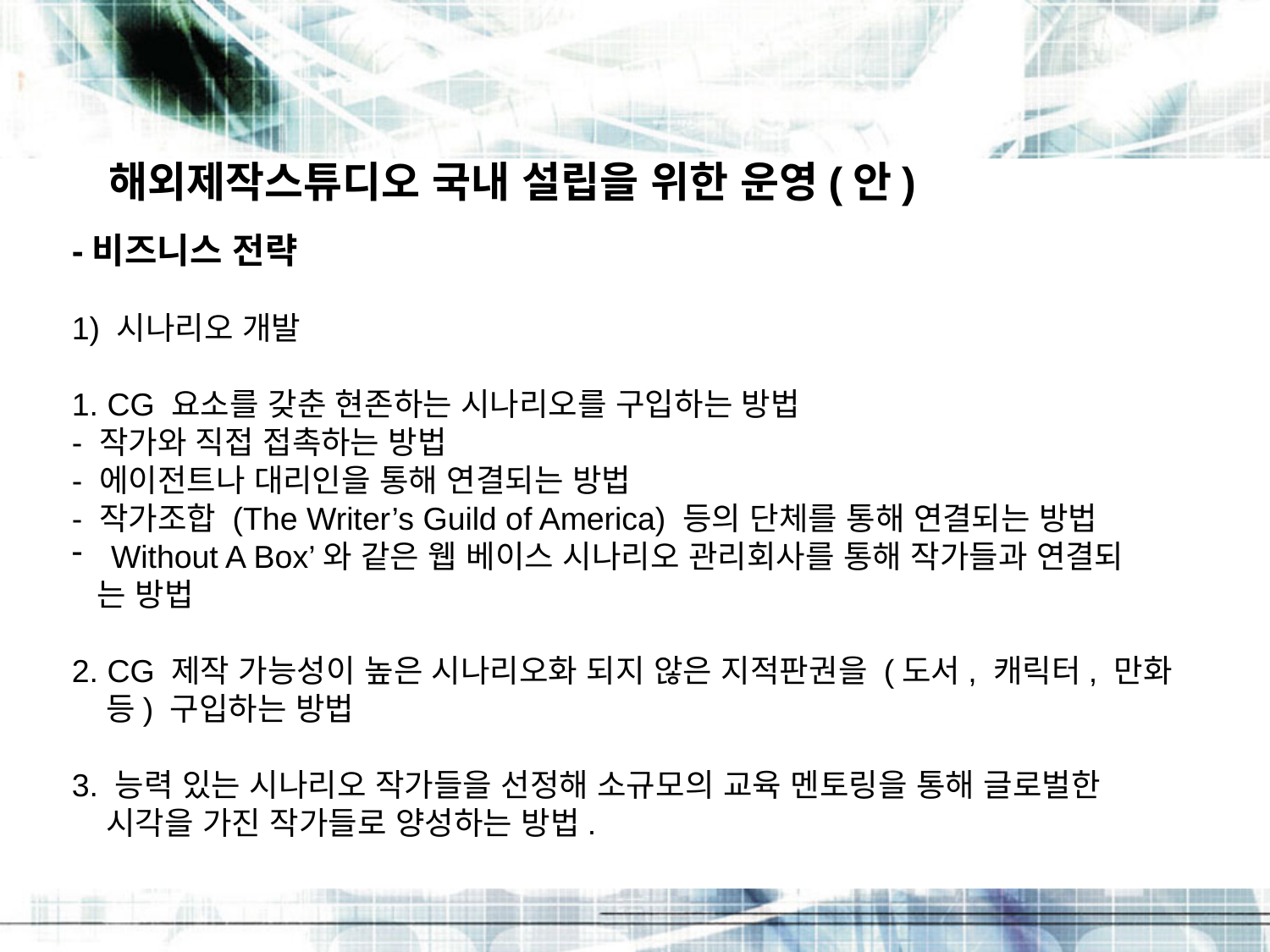

해외제작스튜디오 국내 설립을 위한 운영(안)
-비즈니스 전략

1) 시나리오 개발

1. CG 요소를 갖춘 현존하는 시나리오를 구입하는 방법
- 작가와 직접 접촉하는 방법
- 에이전트나 대리인을 통해 연결되는 방법
- 작가조합 (The Writer’s Guild of America) 등의 단체를 통해 연결되는 방법
 Without A Box’와 같은 웹 베이스 시나리오 관리회사를 통해 작가들과 연결되
  는 방법

2. CG 제작 가능성이 높은 시나리오화 되지 않은 지적판권을 (도서, 캐릭터, 만화
   등) 구입하는 방법

3. 능력 있는 시나리오 작가들을 선정해 소규모의 교육 멘토링을 통해 글로벌한
   시각을 가진 작가들로 양성하는 방법.